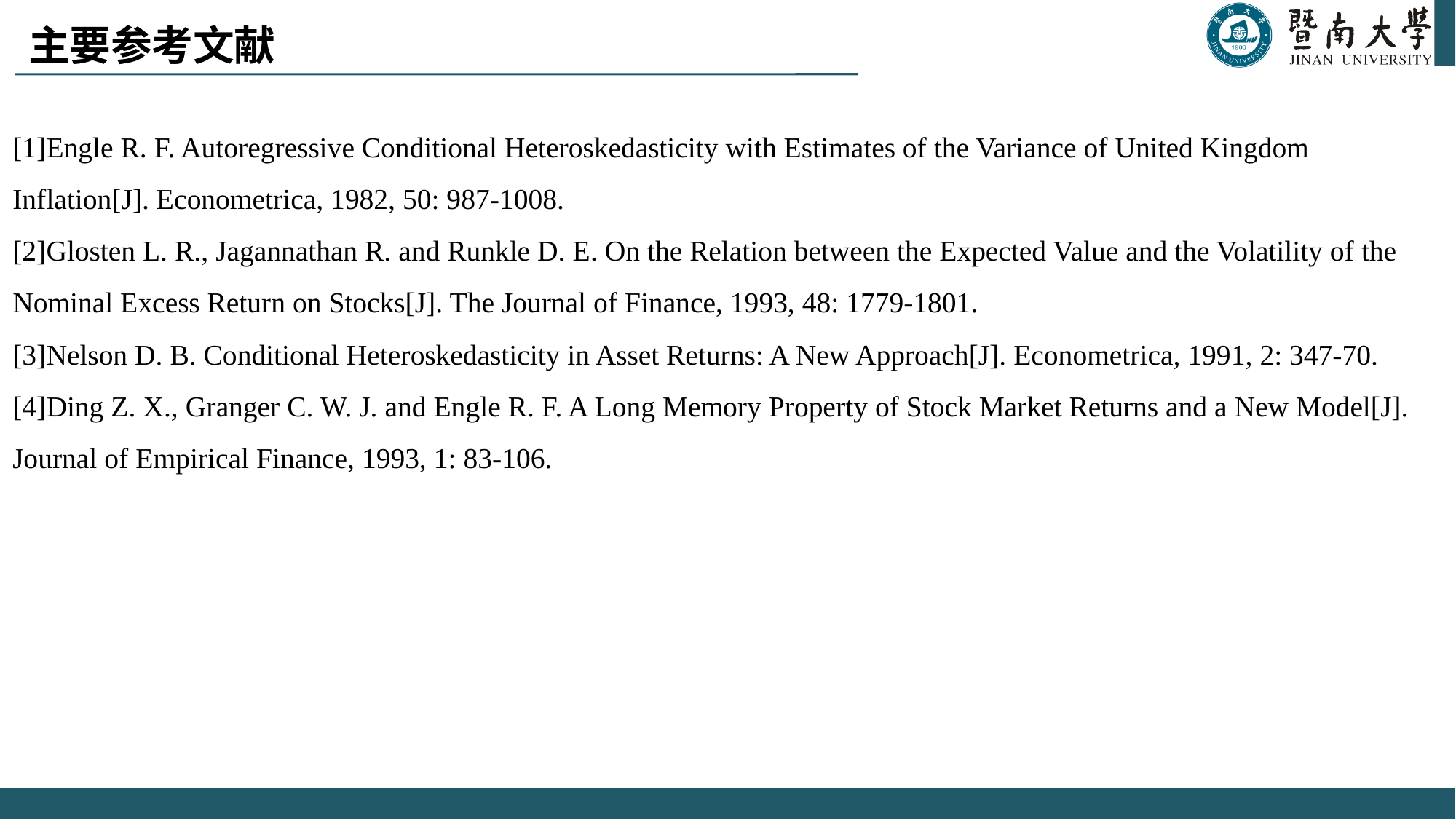

主要参考文献
[1]Engle R. F. Autoregressive Conditional Heteroskedasticity with Estimates of the Variance of United Kingdom Inflation[J]. Econometrica, 1982, 50: 987-1008.
[2]Glosten L. R., Jagannathan R. and Runkle D. E. On the Relation between the Expected Value and the Volatility of the Nominal Excess Return on Stocks[J]. The Journal of Finance, 1993, 48: 1779-1801.
[3]Nelson D. B. Conditional Heteroskedasticity in Asset Returns: A New Approach[J]. Econometrica, 1991, 2: 347-70.
[4]Ding Z. X., Granger C. W. J. and Engle R. F. A Long Memory Property of Stock Market Returns and a New Model[J]. Journal of Empirical Finance, 1993, 1: 83-106.